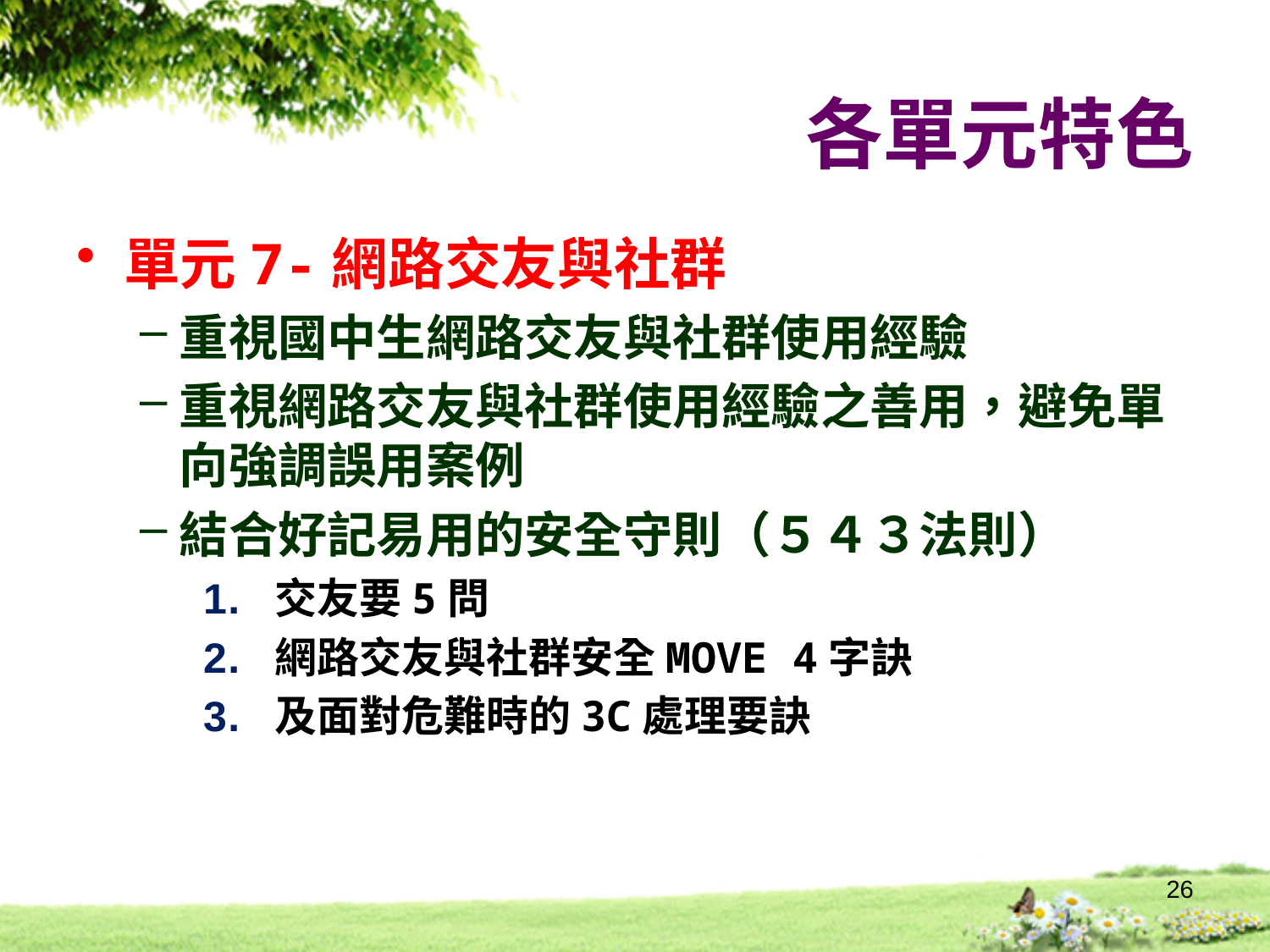

# 各單元特色
單元7-網路交友與社群
重視國中生網路交友與社群使用經驗
重視網路交友與社群使用經驗之善用，避免單向強調誤用案例
結合好記易用的安全守則（５４３法則）
交友要5問
網路交友與社群安全MOVE 4字訣
及面對危難時的3C處理要訣
26